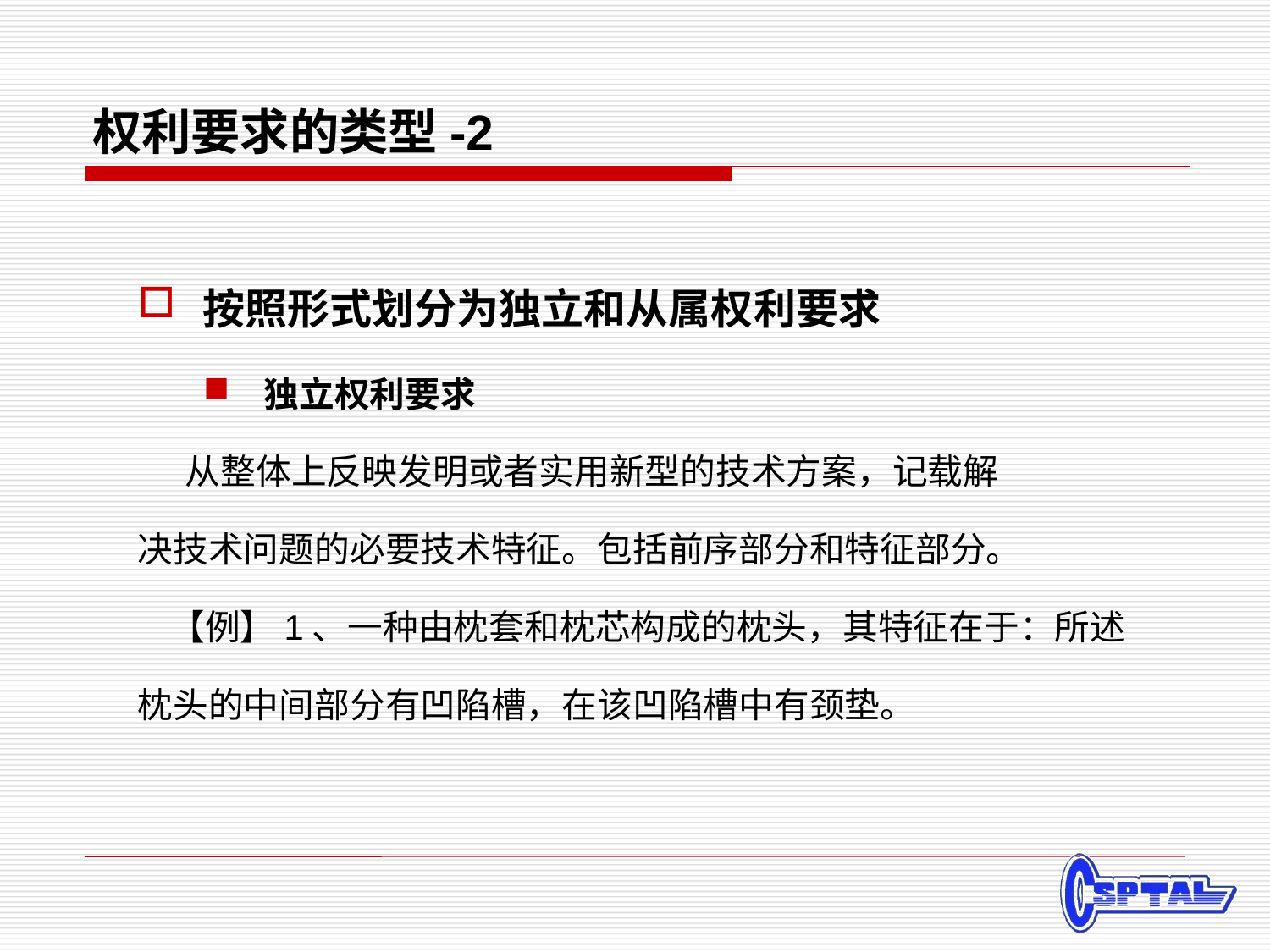

# 权利要求的类型-2
按照形式划分为独立和从属权利要求
独立权利要求
     从整体上反映发明或者实用新型的技术方案，记载解
决技术问题的必要技术特征。包括前序部分和特征部分。
   【例】1、一种由枕套和枕芯构成的枕头，其特征在于：所述
枕头的中间部分有凹陷槽，在该凹陷槽中有颈垫。